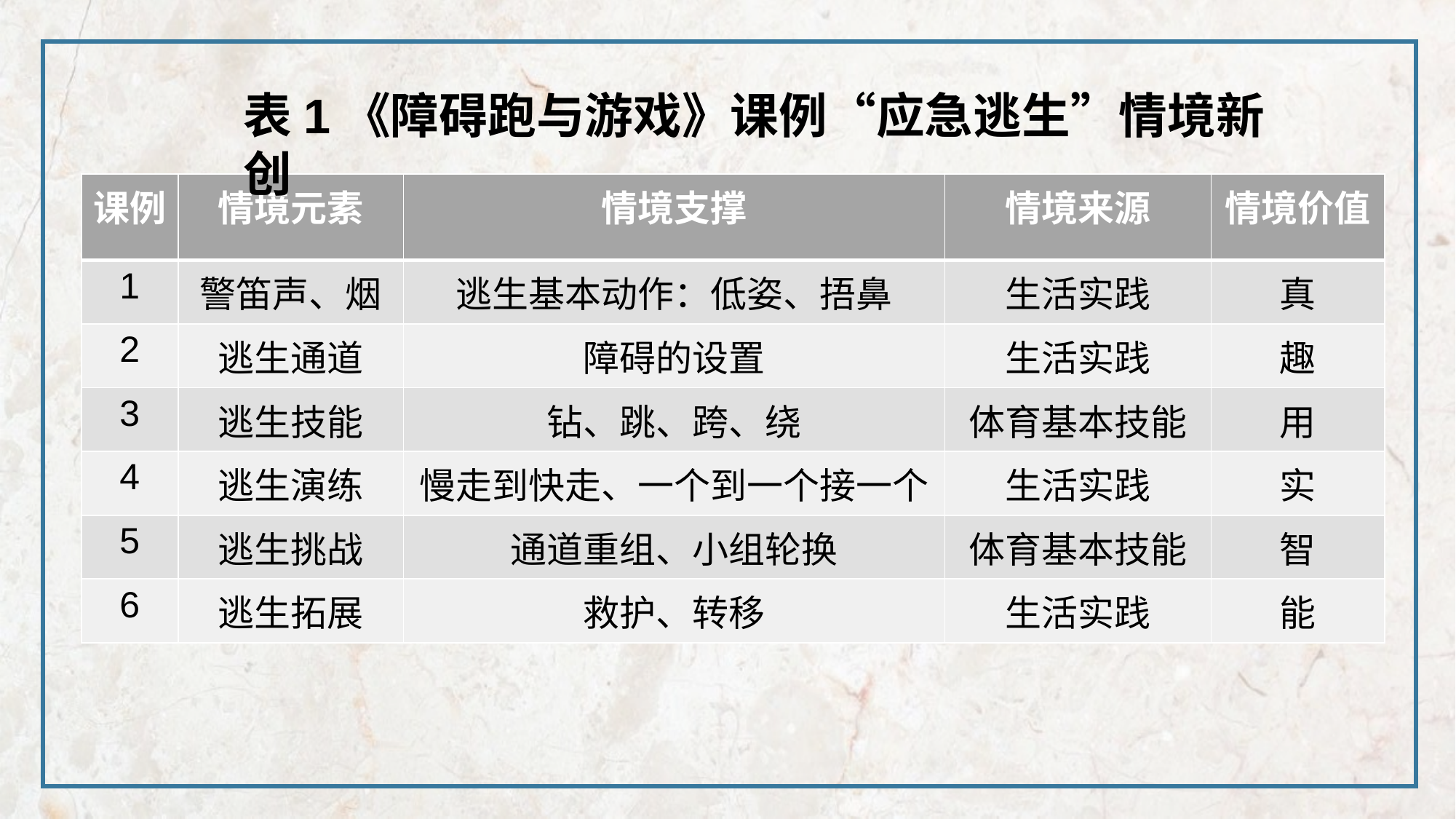

表1《障碍跑与游戏》课例“应急逃生”情境新创
| 课例 | 情境元素 | 情境支撑 | 情境来源 | 情境价值 |
| --- | --- | --- | --- | --- |
| 1 | 警笛声、烟 | 逃生基本动作：低姿、捂鼻 | 生活实践 | 真 |
| 2 | 逃生通道 | 障碍的设置 | 生活实践 | 趣 |
| 3 | 逃生技能 | 钻、跳、跨、绕 | 体育基本技能 | 用 |
| 4 | 逃生演练 | 慢走到快走、一个到一个接一个 | 生活实践 | 实 |
| 5 | 逃生挑战 | 通道重组、小组轮换 | 体育基本技能 | 智 |
| 6 | 逃生拓展 | 救护、转移 | 生活实践 | 能 |